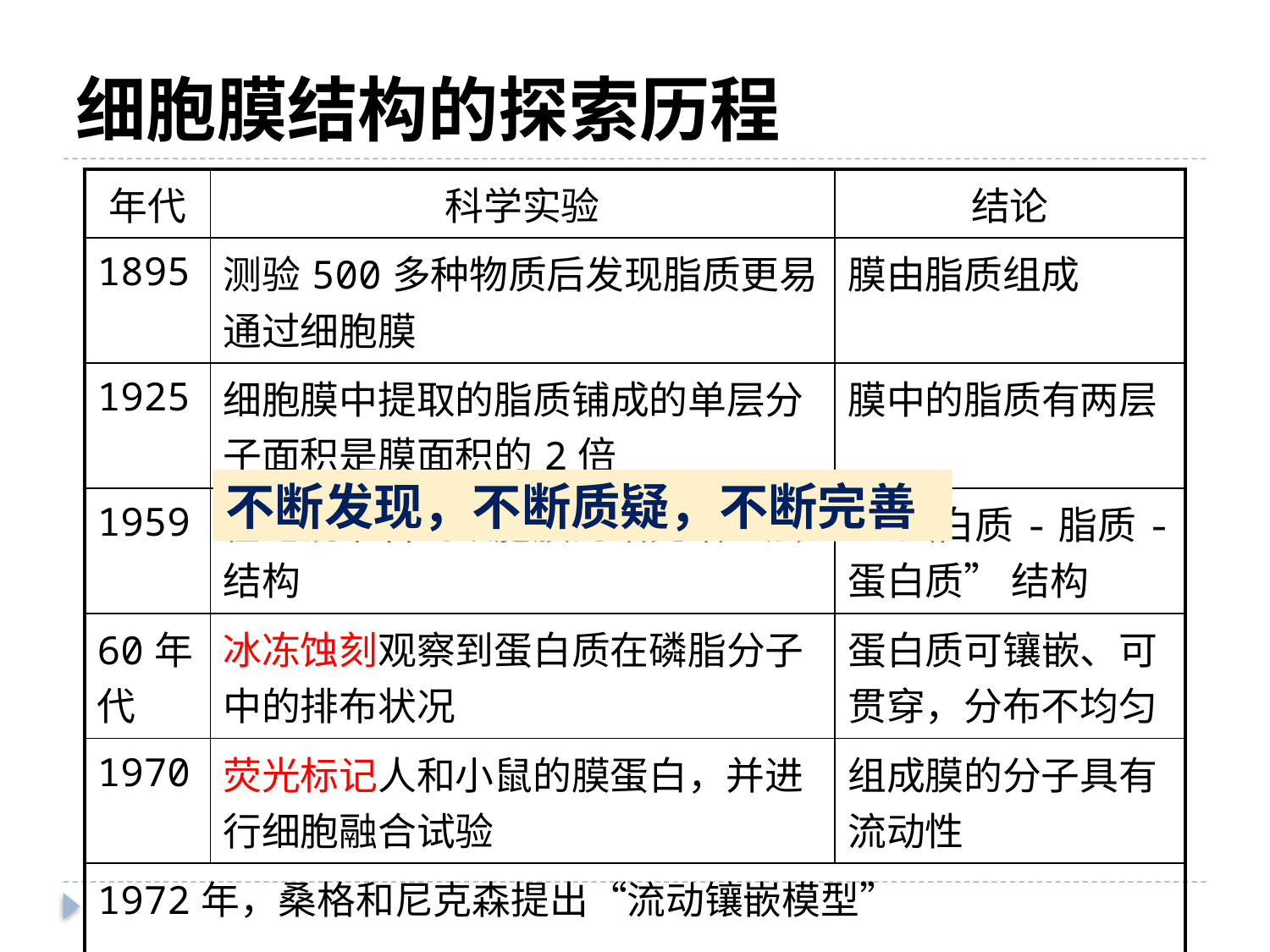

# 细胞膜结构的探索历程
| 年代 | 科学实验 | 结论 |
| --- | --- | --- |
| 1895 | 测验500多种物质后发现脂质更易通过细胞膜 | 膜由脂质组成 |
| 1925 | 细胞膜中提取的脂质铺成的单层分子面积是膜面积的2倍 | 膜中的脂质有两层 |
| 1959 | 在电镜下看到细胞膜的暗亮暗三层结构 | “蛋白质-脂质-蛋白质” 结构 |
| 60年代 | 冰冻蚀刻观察到蛋白质在磷脂分子中的排布状况 | 蛋白质可镶嵌、可贯穿，分布不均匀 |
| 1970 | 荧光标记人和小鼠的膜蛋白，并进行细胞融合试验 | 组成膜的分子具有流动性 |
| 1972年，桑格和尼克森提出“流动镶嵌模型” ...... |  |  |
不断发现，不断质疑，不断完善